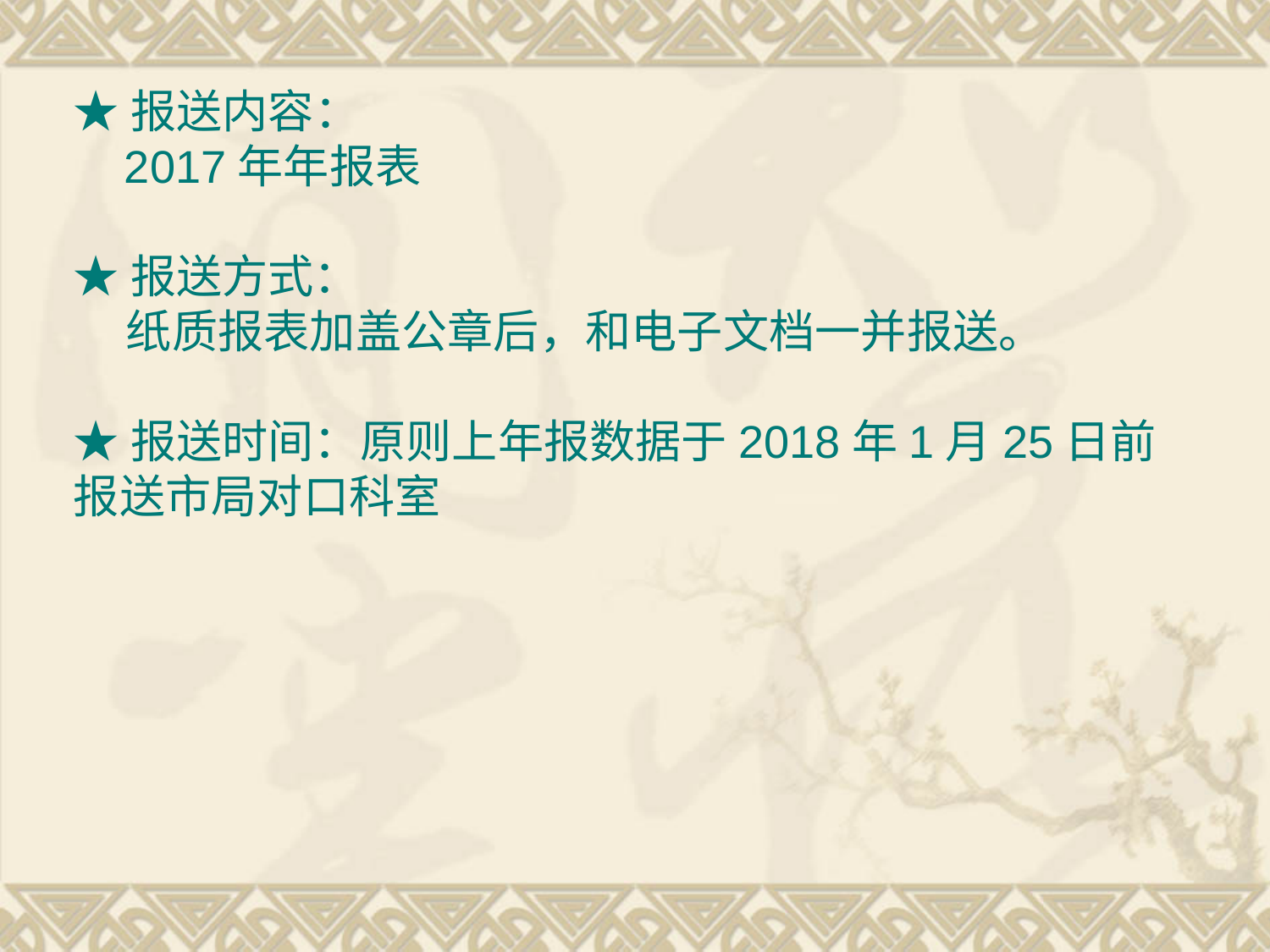

★报送内容：
    2017年年报表

★报送方式：
    纸质报表加盖公章后，和电子文档一并报送。

★报送时间：原则上年报数据于2018年1月25日前报送市局对口科室